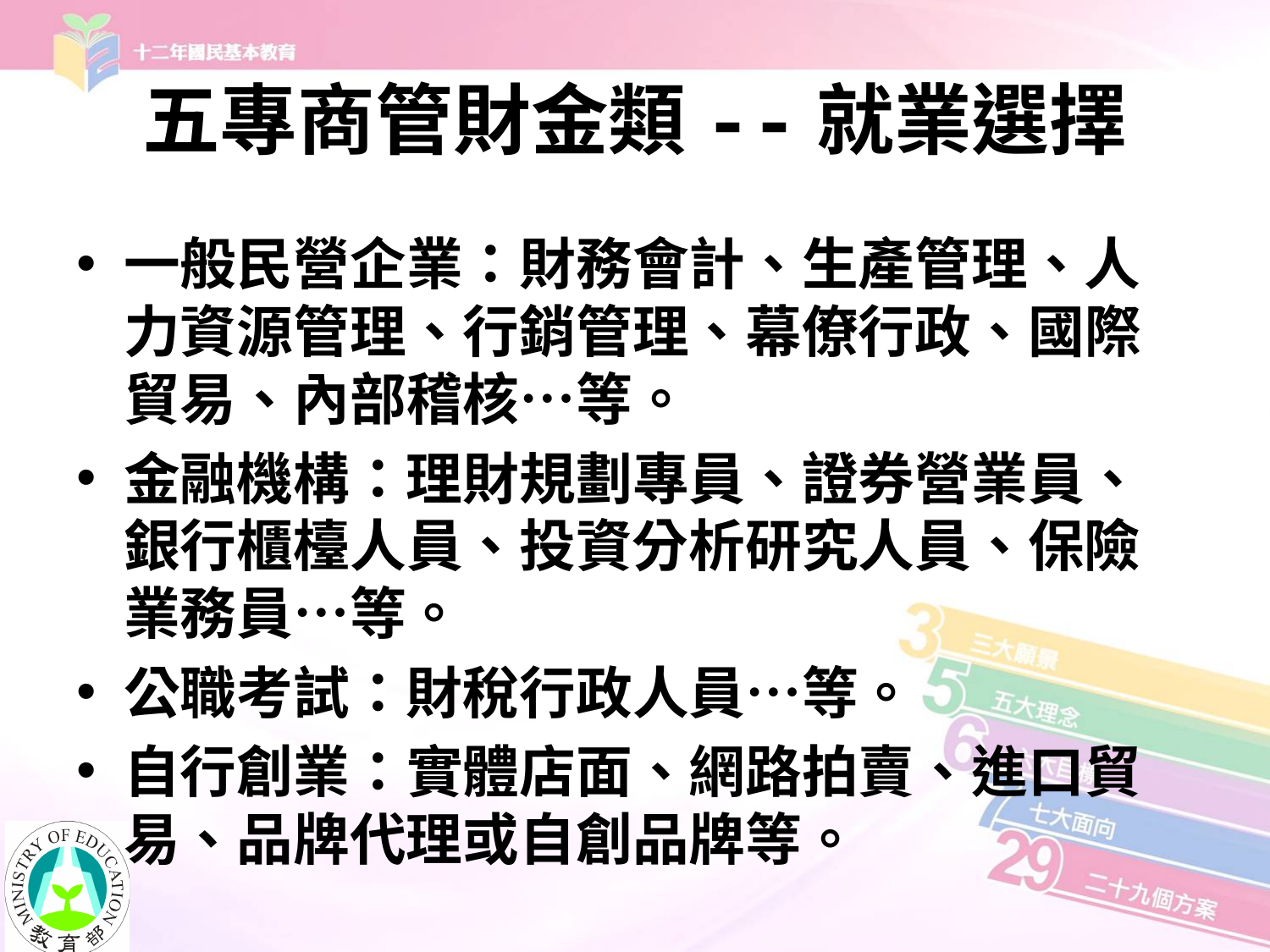

# 五專商管財金類--就業選擇
一般民營企業：財務會計、生產管理、人力資源管理、行銷管理、幕僚行政、國際貿易、內部稽核…等。
金融機構：理財規劃專員、證券營業員、銀行櫃檯人員、投資分析研究人員、保險業務員…等。
公職考試：財稅行政人員…等。
自行創業：實體店面、網路拍賣、進口貿易、品牌代理或自創品牌等。